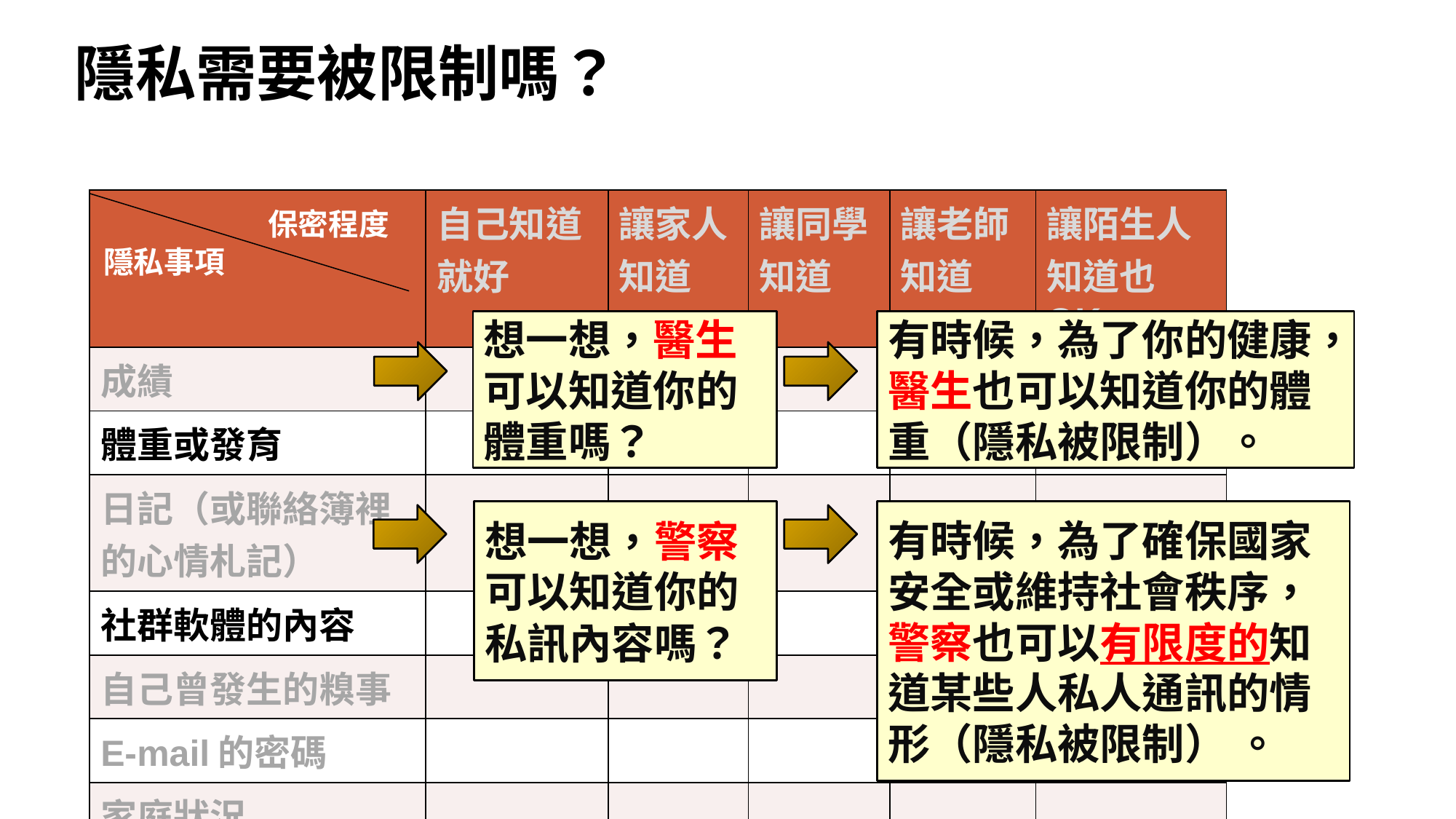

隱私需要被限制嗎？
|  | 自己知道 就好 | 讓家人 知道 | 讓同學 知道 | 讓老師 知道 | 讓陌生人知道也OK |
| --- | --- | --- | --- | --- | --- |
| 成績 |  |  |  |  |  |
| 體重或發育 |  |  |  |  |  |
| 日記（或聯絡簿裡的心情札記） |  |  |  |  |  |
| 社群軟體的內容 |  |  |  |  |  |
| 自己曾發生的糗事 |  |  |  |  |  |
| E-mail的密碼 |  |  |  |  |  |
| 家庭狀況 （如：經濟情形…..） |  |  |  |  |  |
保密程度
隱私事項
想一想，醫生可以知道你的體重嗎？
有時候，為了你的健康，醫生也可以知道你的體重（隱私被限制）。

想一想，警察可以知道你的私訊內容嗎？
有時候，為了確保國家安全或維持社會秩序，警察也可以有限度的知道某些人私人通訊的情形（隱私被限制） 。